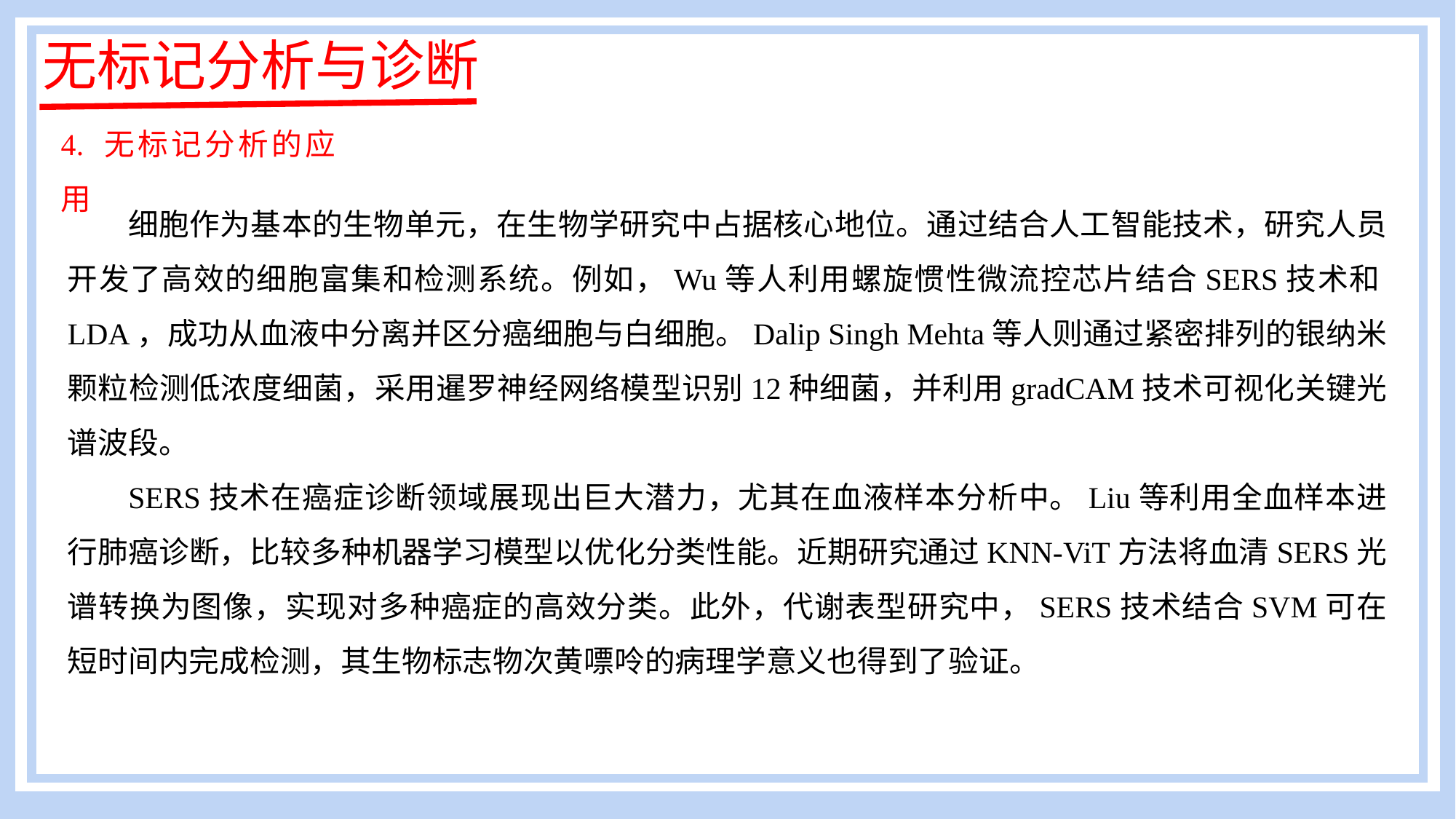

无标记分析与诊断
c
4. 无标记分析的应用

细胞作为基本的生物单元，在生物学研究中占据核心地位。通过结合人工智能技术，研究人员开发了高效的细胞富集和检测系统。例如，Wu等人利用螺旋惯性微流控芯片结合SERS技术和LDA，成功从血液中分离并区分癌细胞与白细胞。Dalip Singh Mehta等人则通过紧密排列的银纳米颗粒检测低浓度细菌，采用暹罗神经网络模型识别12种细菌，并利用gradCAM技术可视化关键光谱波段。
SERS技术在癌症诊断领域展现出巨大潜力，尤其在血液样本分析中。Liu等利用全血样本进行肺癌诊断，比较多种机器学习模型以优化分类性能。近期研究通过KNN-ViT方法将血清SERS光谱转换为图像，实现对多种癌症的高效分类。此外，代谢表型研究中，SERS技术结合SVM可在短时间内完成检测，其生物标志物次黄嘌呤的病理学意义也得到了验证。